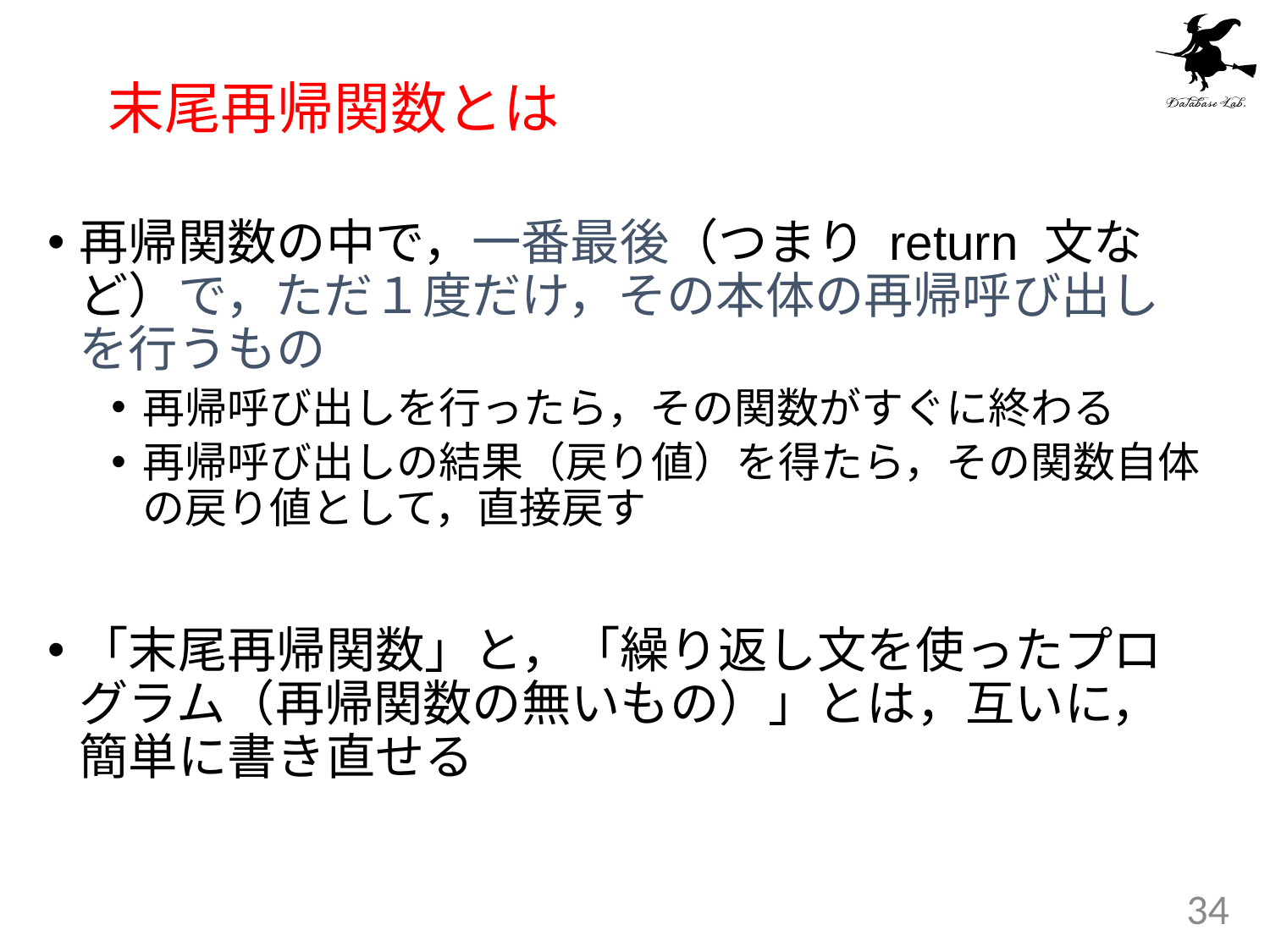

# 末尾再帰関数とは
再帰関数の中で，一番最後（つまり return 文など）で，ただ１度だけ，その本体の再帰呼び出しを行うもの
再帰呼び出しを行ったら，その関数がすぐに終わる
再帰呼び出しの結果（戻り値）を得たら，その関数自体の戻り値として，直接戻す

「末尾再帰関数」と，「繰り返し文を使ったプログラム（再帰関数の無いもの）」とは，互いに，簡単に書き直せる
34